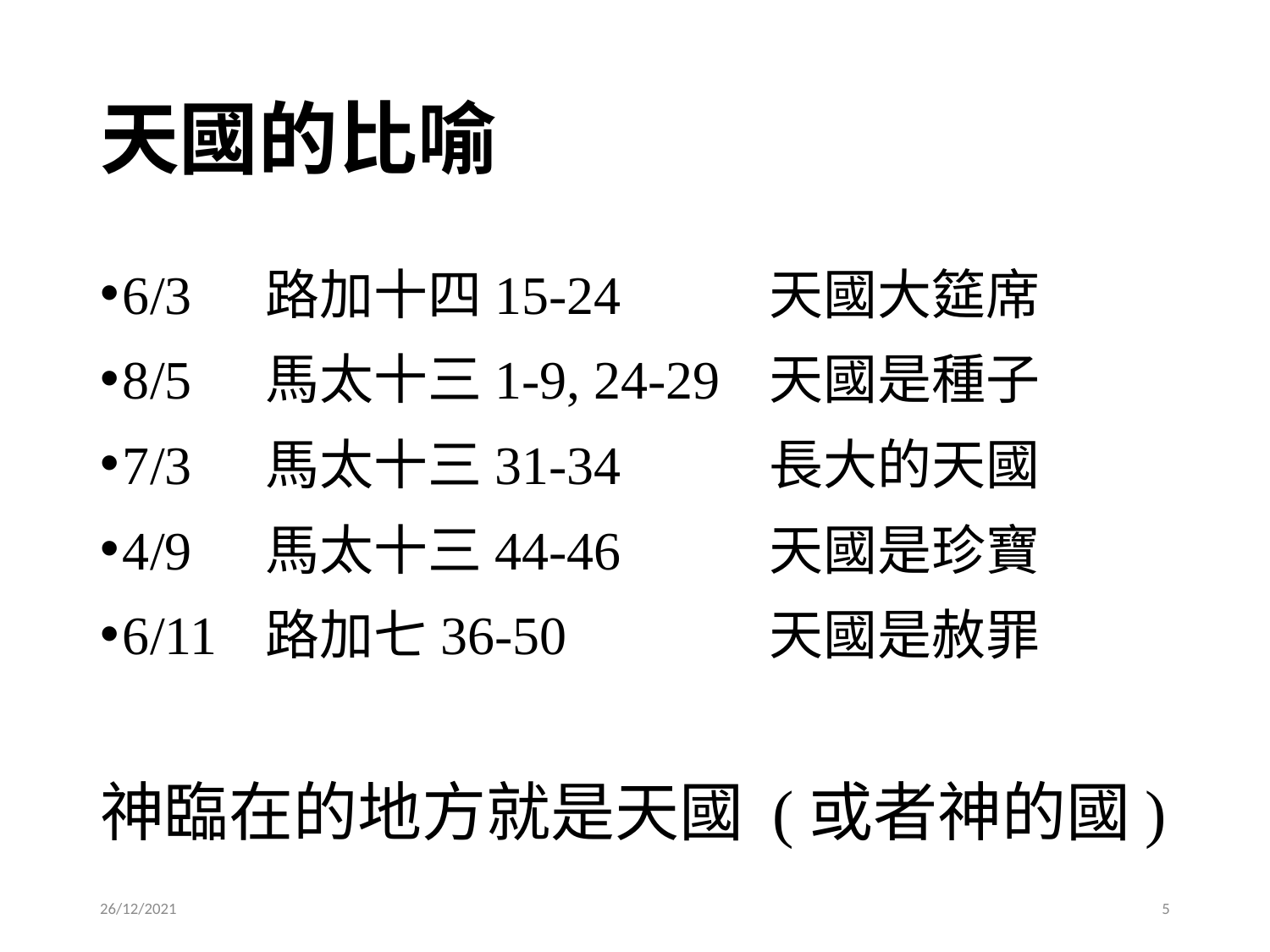

# 天國的比喻
6/3	路加十四15-24	天國大筵席
8/5	馬太十三1-9, 24-29	天國是種子
7/3	馬太十三31-34	長大的天國
4/9	馬太十三44-46	天國是珍寶
6/11	路加七36-50	天國是赦罪

神臨在的地方就是天國 (或者神的國)

26/12/2021

5